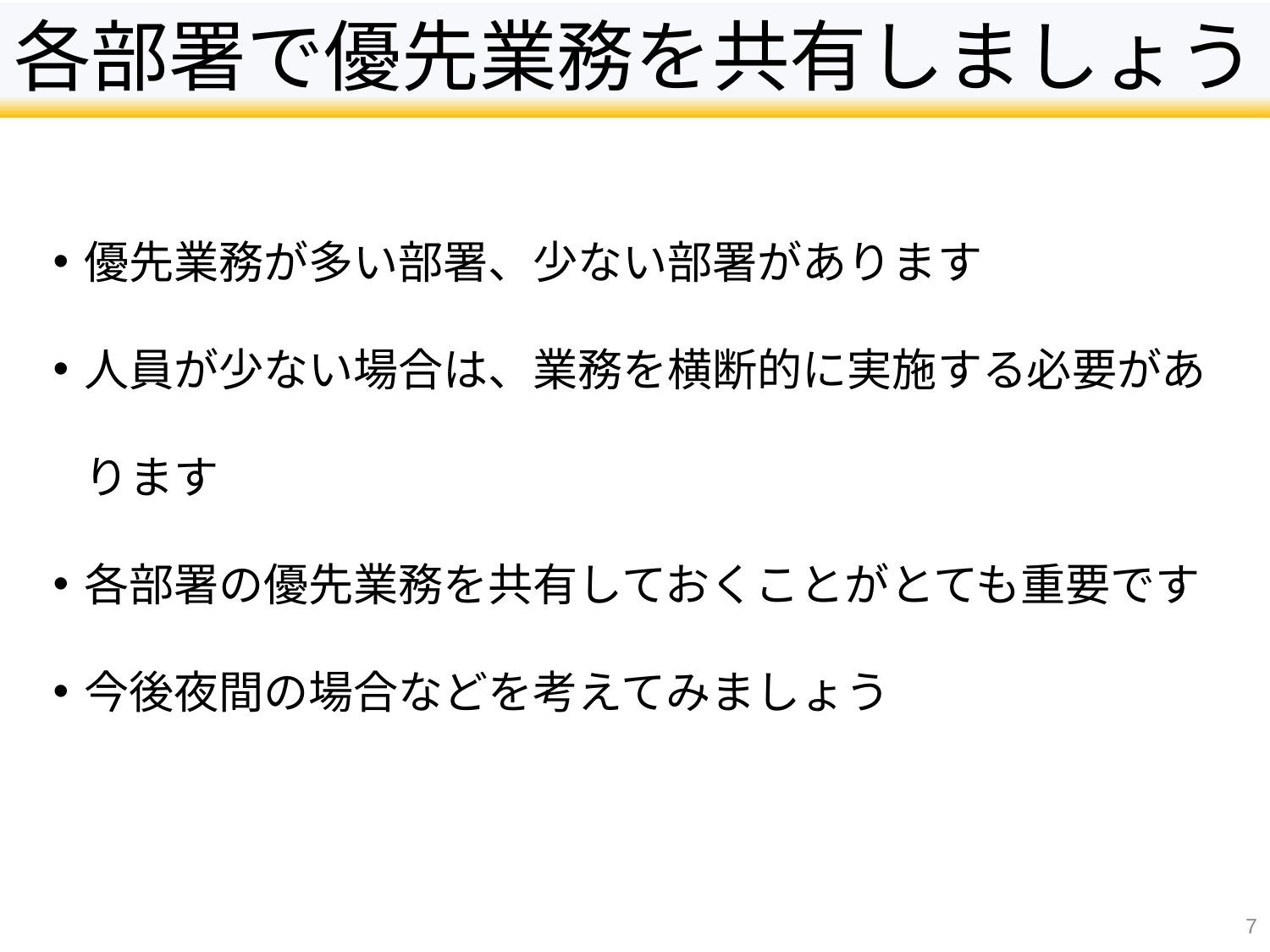

# 各部署で優先業務を共有しましょう
優先業務が多い部署、少ない部署があります
人員が少ない場合は、業務を横断的に実施する必要があります
各部署の優先業務を共有しておくことがとても重要です
今後夜間の場合などを考えてみましょう
7